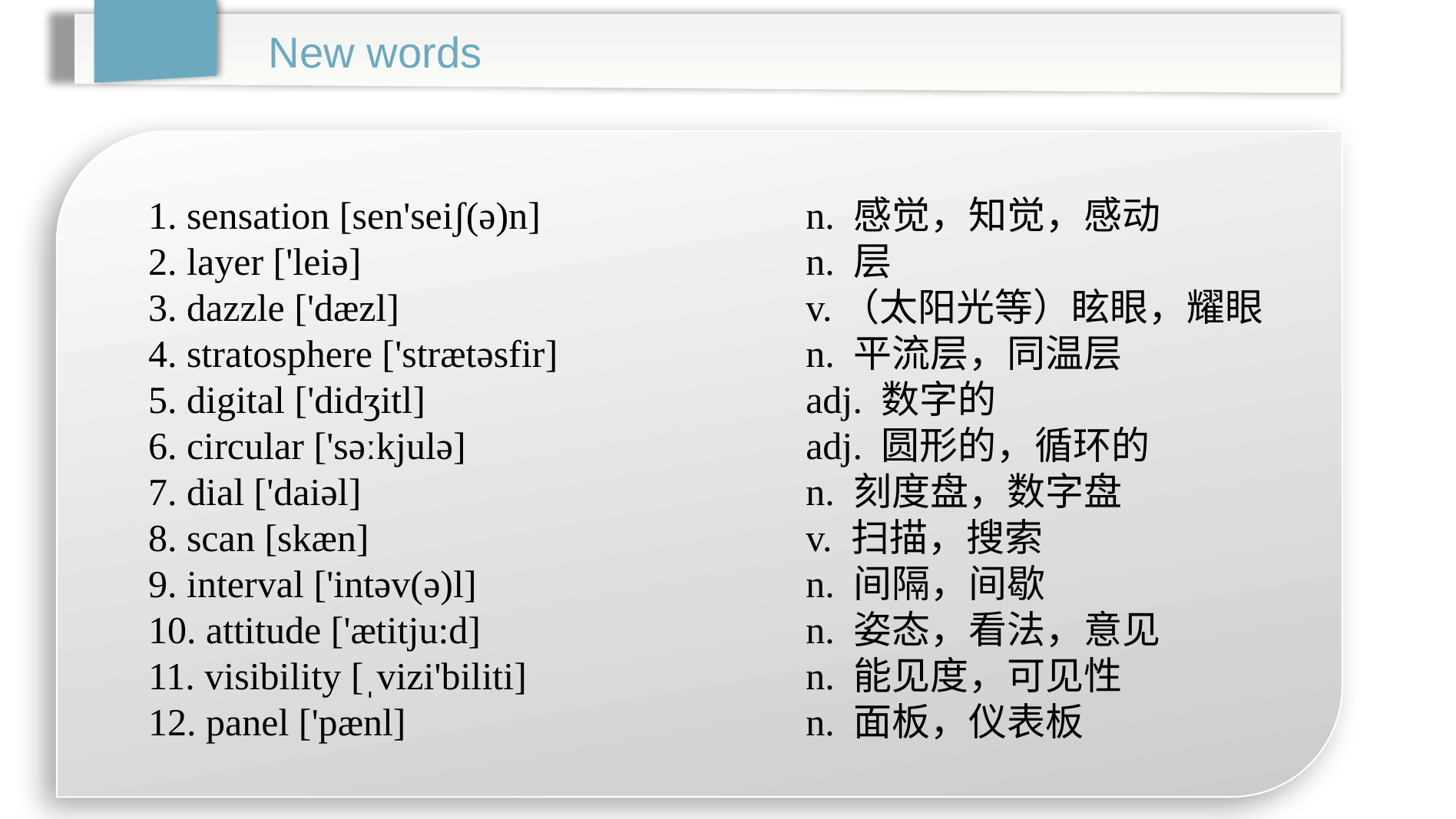

New words

1. sensation [sen'seiʃ(ə)n]		            n. 感觉，知觉，感动
2. layer ['leiə]				n. 层
3. dazzle ['dæzl]				v.（太阳光等）眩眼，耀眼
4. stratosphere ['strætəsfir]		            n. 平流层，同温层
5. digital ['didʒitl]				adj. 数字的
6. circular ['səːkjulə]			adj. 圆形的，循环的
7. dial ['daiəl]				n. 刻度盘，数字盘
8. scan [skæn]				v. 扫描，搜索
9. interval ['intəv(ə)l]			n. 间隔，间歇
10. attitude ['ætitju:d]			n. 姿态，看法，意见
11. visibility [ˌvizi'biliti]			n. 能见度，可见性
12. panel ['pænl]				n. 面板，仪表板